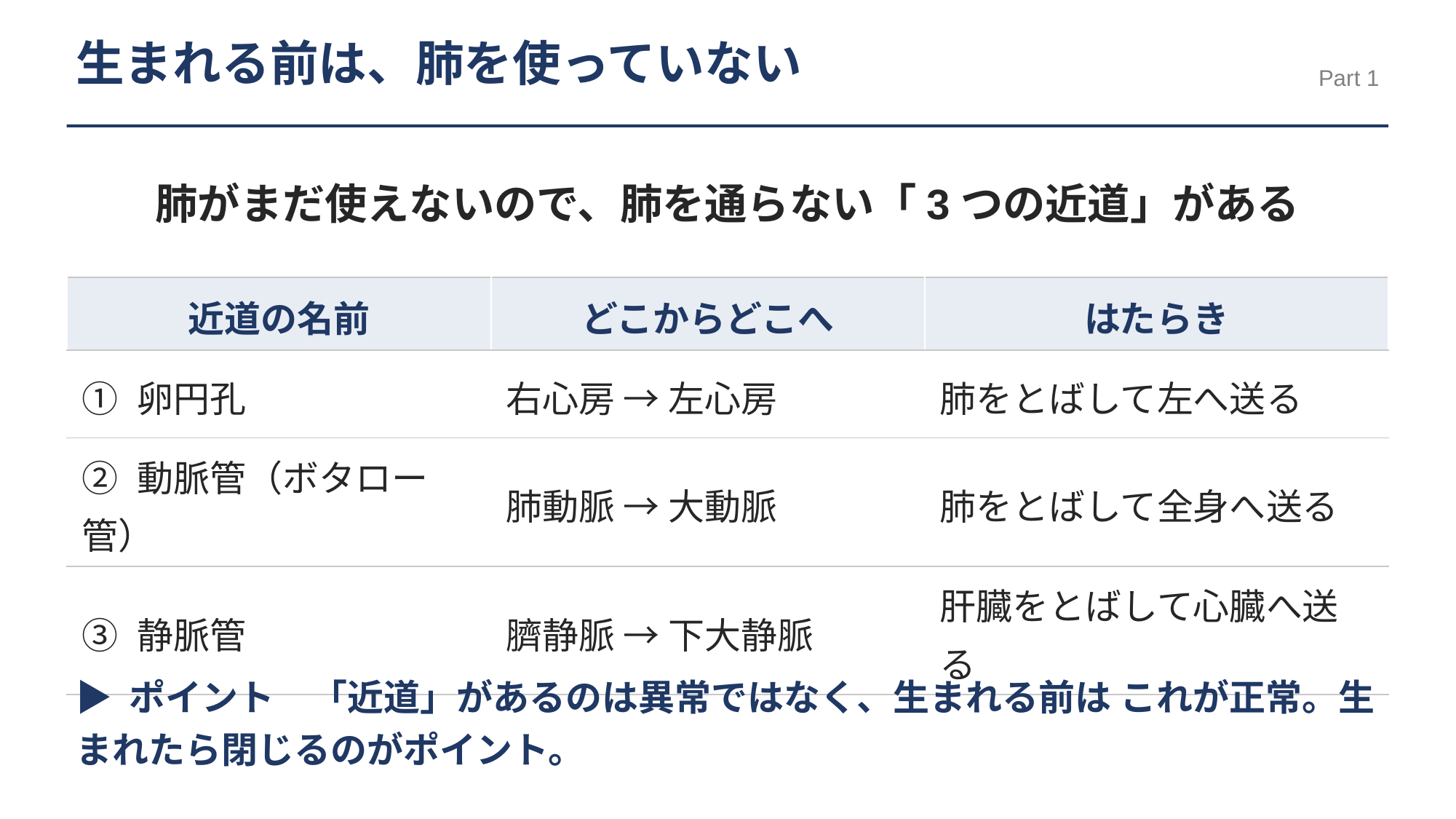

生まれる前は、肺を使っていない
Part 1

肺がまだ使えないので、肺を通らない「3つの近道」がある
| 近道の名前 | どこからどこへ | はたらき |
| --- | --- | --- |
| ① 卵円孔 | 右心房 → 左心房 | 肺をとばして左へ送る |
| ② 動脈管（ボタロー管） | 肺動脈 → 大動脈 | 肺をとばして全身へ送る |
| ③ 静脈管 | 臍静脈 → 下大静脈 | 肝臓をとばして心臓へ送る |
▶ ポイント　「近道」があるのは異常ではなく、生まれる前は これが正常。生まれたら閉じるのがポイント。